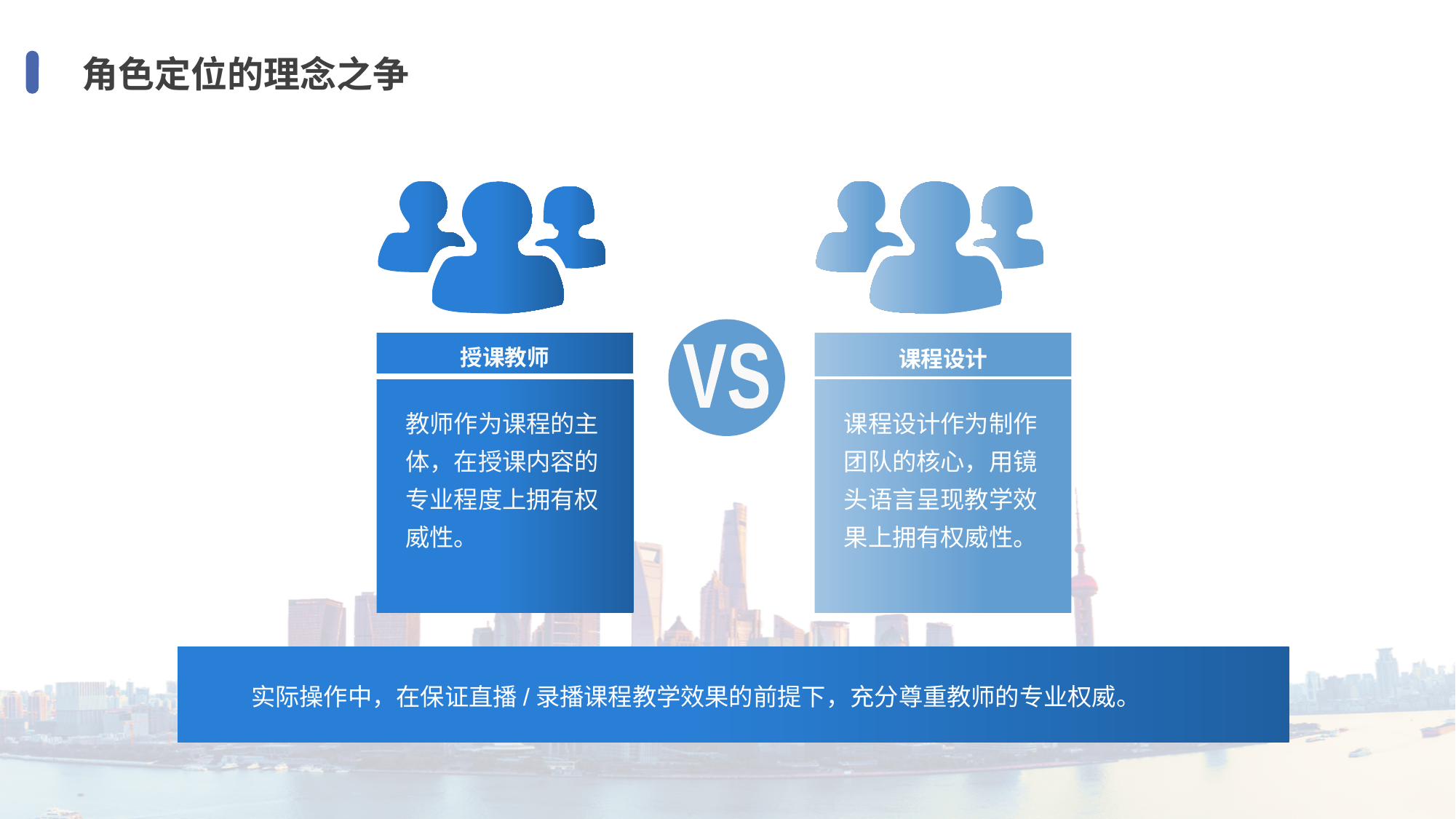

角色定位的理念之争

VS
课程设计
授课教师

教师作为课程的主体，在授课内容的专业程度上拥有权威性。
课程设计作为制作团队的核心，用镜头语言呈现教学效果上拥有权威性。

实际操作中，在保证直播/录播课程教学效果的前提下，充分尊重教师的专业权威。